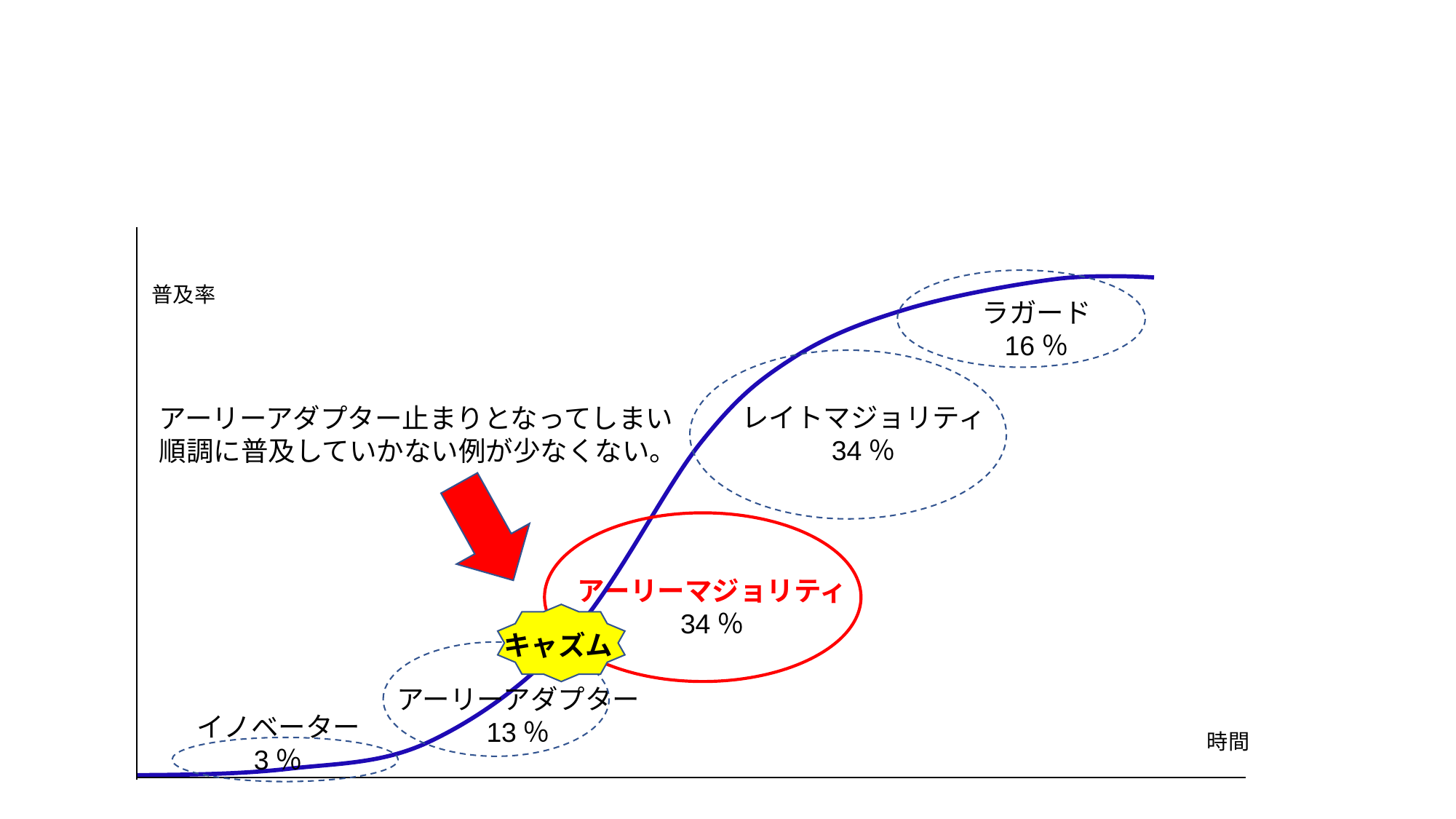

普及率
ラガード
16％

レイトマジョリティ
34％
アーリーアダプター止まりとなってしまい
順調に普及していかない例が少なくない。

アーリーマジョリティ
34％

キャズム

アーリーアダプター
13％
イノベーター
3％
時間